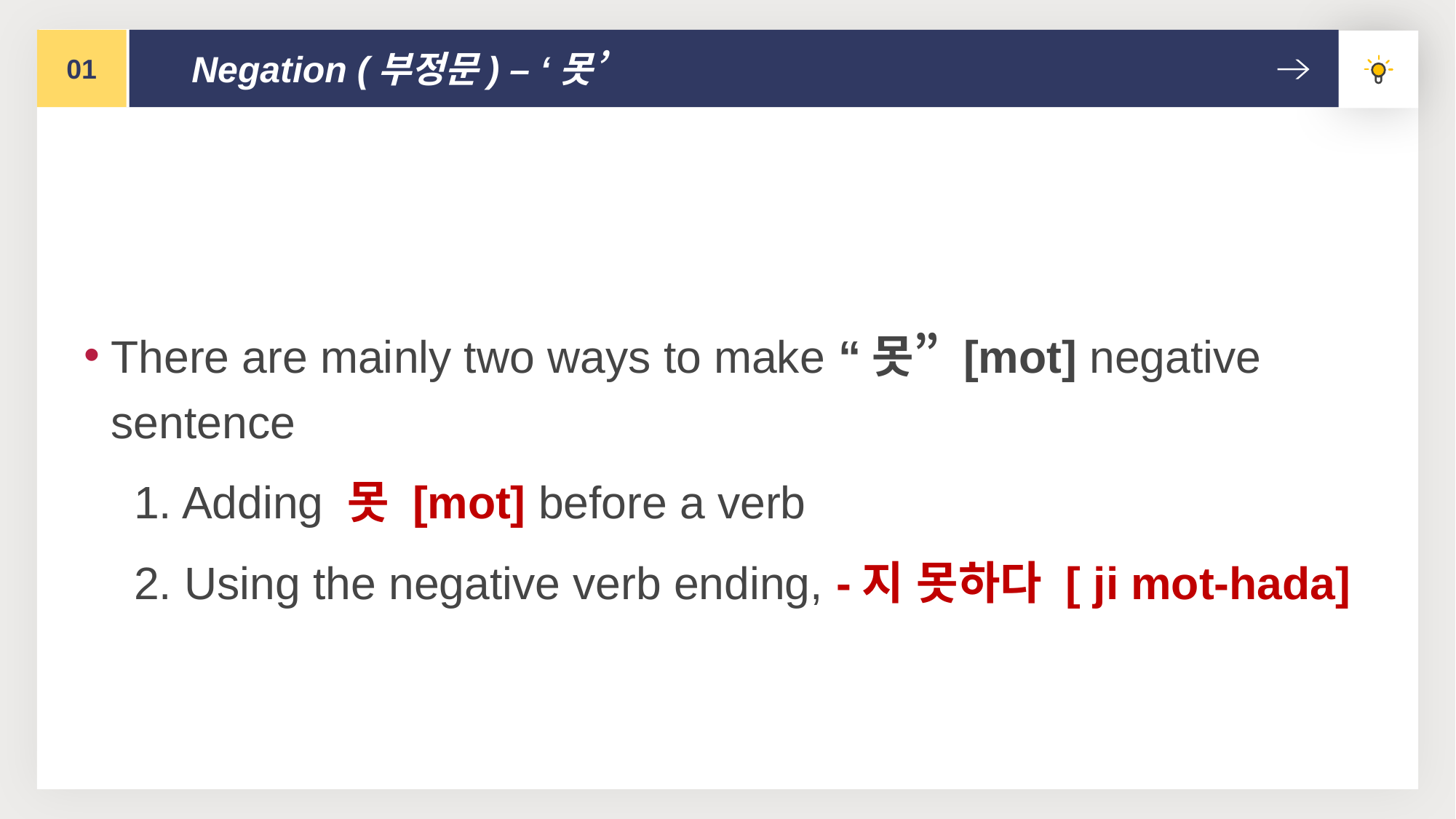

01
Negation (부정문) – ‘못’

There are mainly two ways to make “못” [mot] negative sentence
    1. Adding 못 [mot] before a verb
    2. Using the negative verb ending, -지 못하다 [ ji mot-hada]